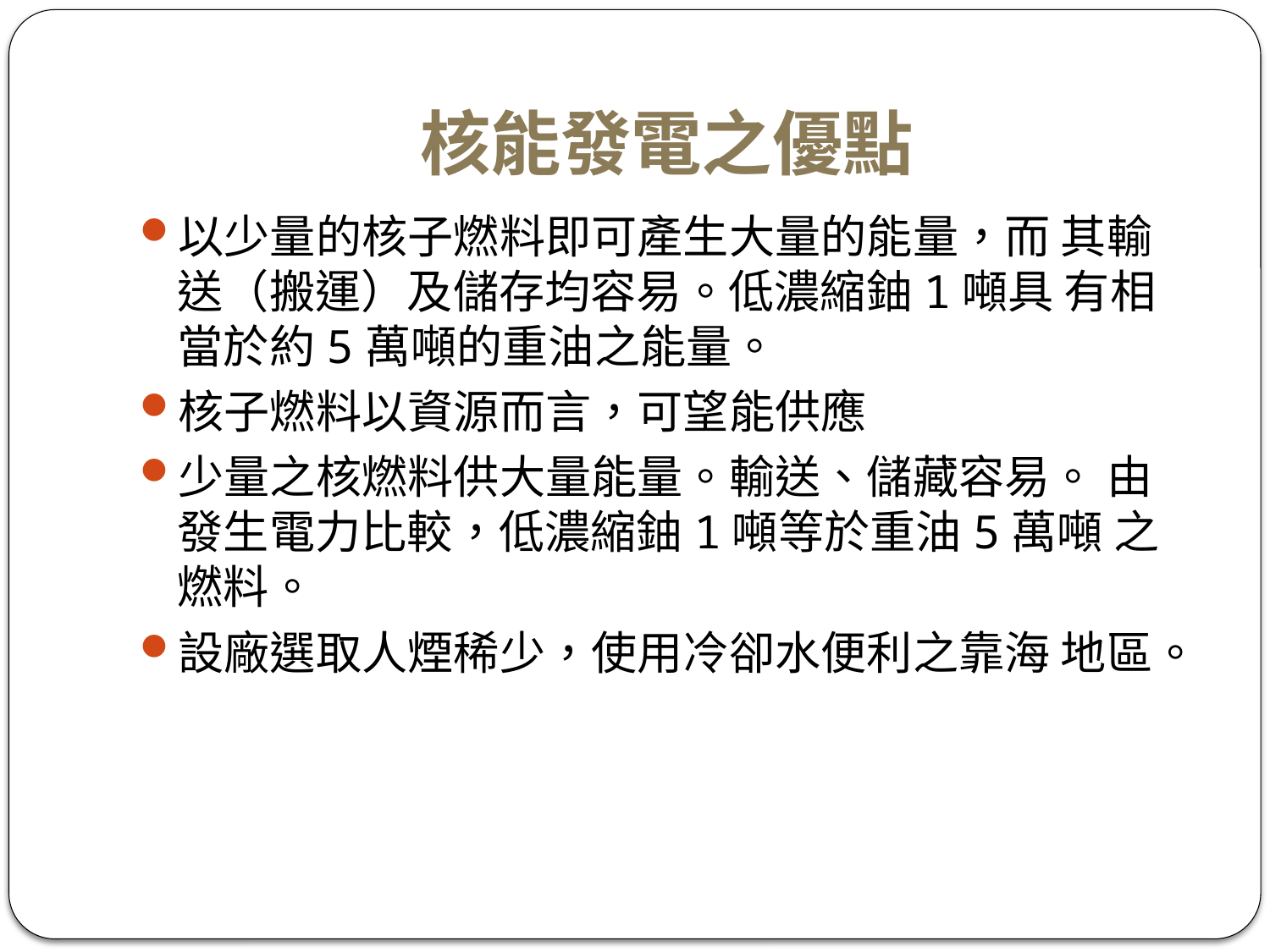

# 核能發電之優點
以少量的核子燃料即可產生大量的能量，而 其輸送（搬運）及儲存均容易。低濃縮鈾1噸具 有相當於約5萬噸的重油之能量。
核子燃料以資源而言，可望能供應
少量之核燃料供大量能量。輸送、儲藏容易。 由發生電力比較，低濃縮鈾1噸等於重油5萬噸 之燃料。
設廠選取人煙稀少，使用冷卻水便利之靠海 地區。